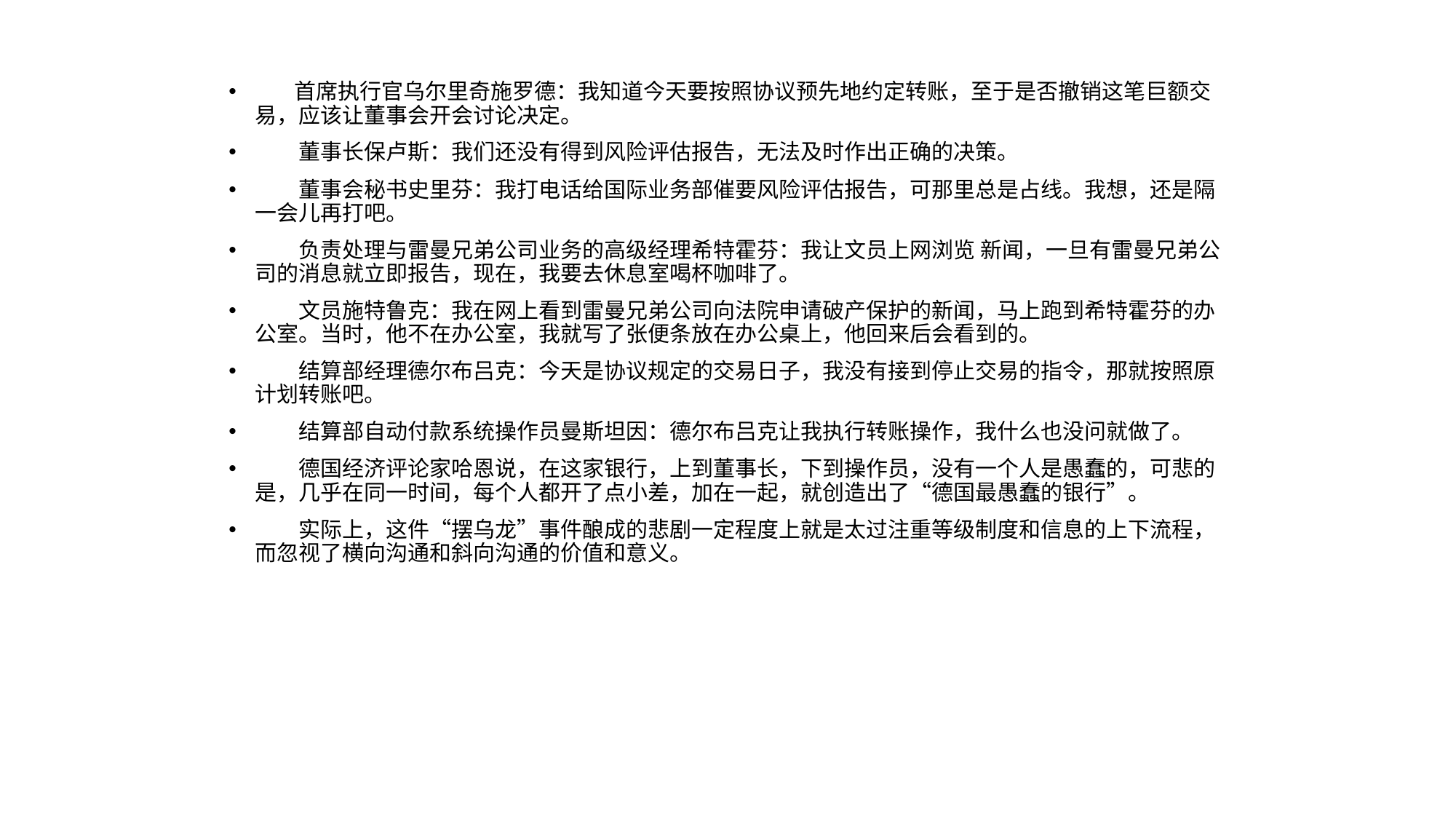

首席执行官乌尔里奇施罗德：我知道今天要按照协议预先地约定转账，至于是否撤销这笔巨额交易，应该让董事会开会讨论决定。
　　董事长保卢斯：我们还没有得到风险评估报告，无法及时作出正确的决策。
　　董事会秘书史里芬：我打电话给国际业务部催要风险评估报告，可那里总是占线。我想，还是隔一会儿再打吧。
　　负责处理与雷曼兄弟公司业务的高级经理希特霍芬：我让文员上网浏览 新闻，一旦有雷曼兄弟公司的消息就立即报告，现在，我要去休息室喝杯咖啡了。
　　文员施特鲁克：我在网上看到雷曼兄弟公司向法院申请破产保护的新闻，马上跑到希特霍芬的办公室。当时，他不在办公室，我就写了张便条放在办公桌上，他回来后会看到的。
　　结算部经理德尔布吕克：今天是协议规定的交易日子，我没有接到停止交易的指令，那就按照原计划转账吧。
　　结算部自动付款系统操作员曼斯坦因：德尔布吕克让我执行转账操作，我什么也没问就做了。
　　德国经济评论家哈恩说，在这家银行，上到董事长，下到操作员，没有一个人是愚蠢的，可悲的是，几乎在同一时间，每个人都开了点小差，加在一起，就创造出了“德国最愚蠢的银行”。
　　实际上，这件“摆乌龙”事件酿成的悲剧一定程度上就是太过注重等级制度和信息的上下流程，而忽视了横向沟通和斜向沟通的价值和意义。